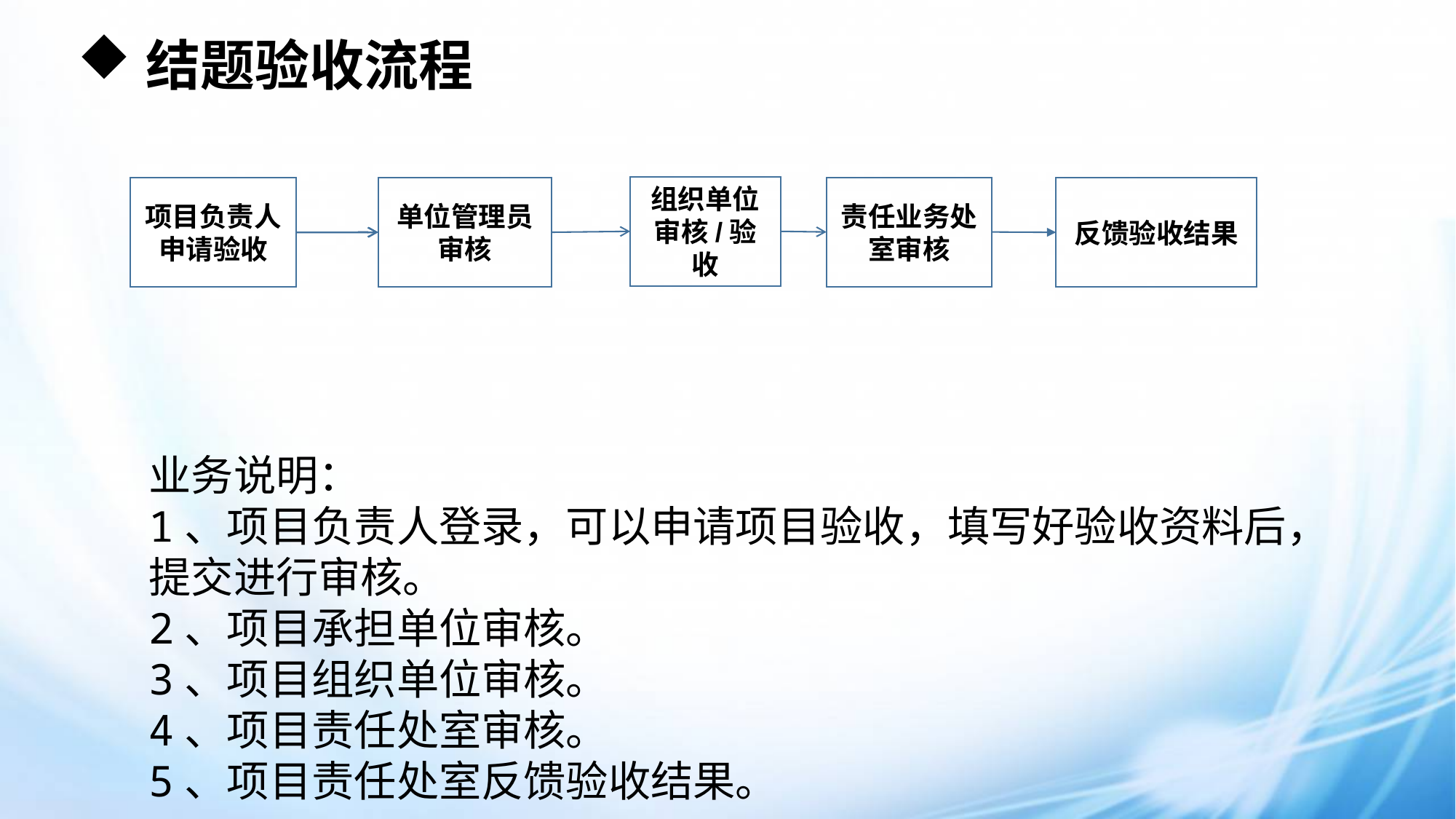

结题验收流程
组织单位审核/验收
责任业务处
室审核
单位管理员
审核
项目负责人申请验收
反馈验收结果
业务说明：
1、项目负责人登录，可以申请项目验收，填写好验收资料后，提交进行审核。
2、项目承担单位审核。
3、项目组织单位审核。
4、项目责任处室审核。
5、项目责任处室反馈验收结果。